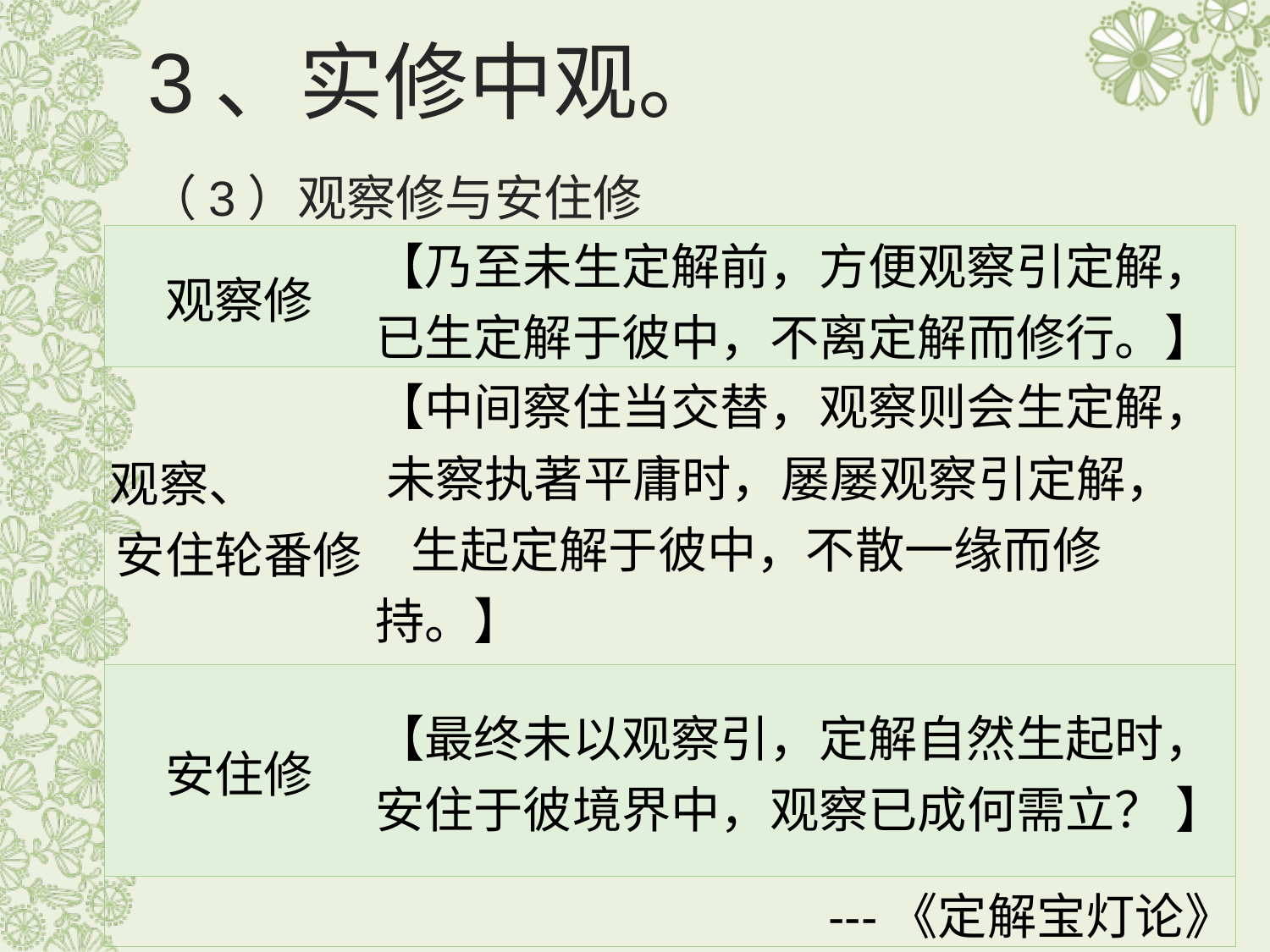

# 3、实修中观。
（3）观察修与安住修
| 观察修 | 【乃至未生定解前，方便观察引定解，已生定解于彼中，不离定解而修行。】 |
| --- | --- |
| 观察、 安住轮番修 | 【中间察住当交替，观察则会生定解， 未察执著平庸时，屡屡观察引定解， 生起定解于彼中，不散一缘而修持。】 |
| 安住修 | 【最终未以观察引，定解自然生起时， 安住于彼境界中，观察已成何需立？ 】 |
|  | ---《定解宝灯论》 |